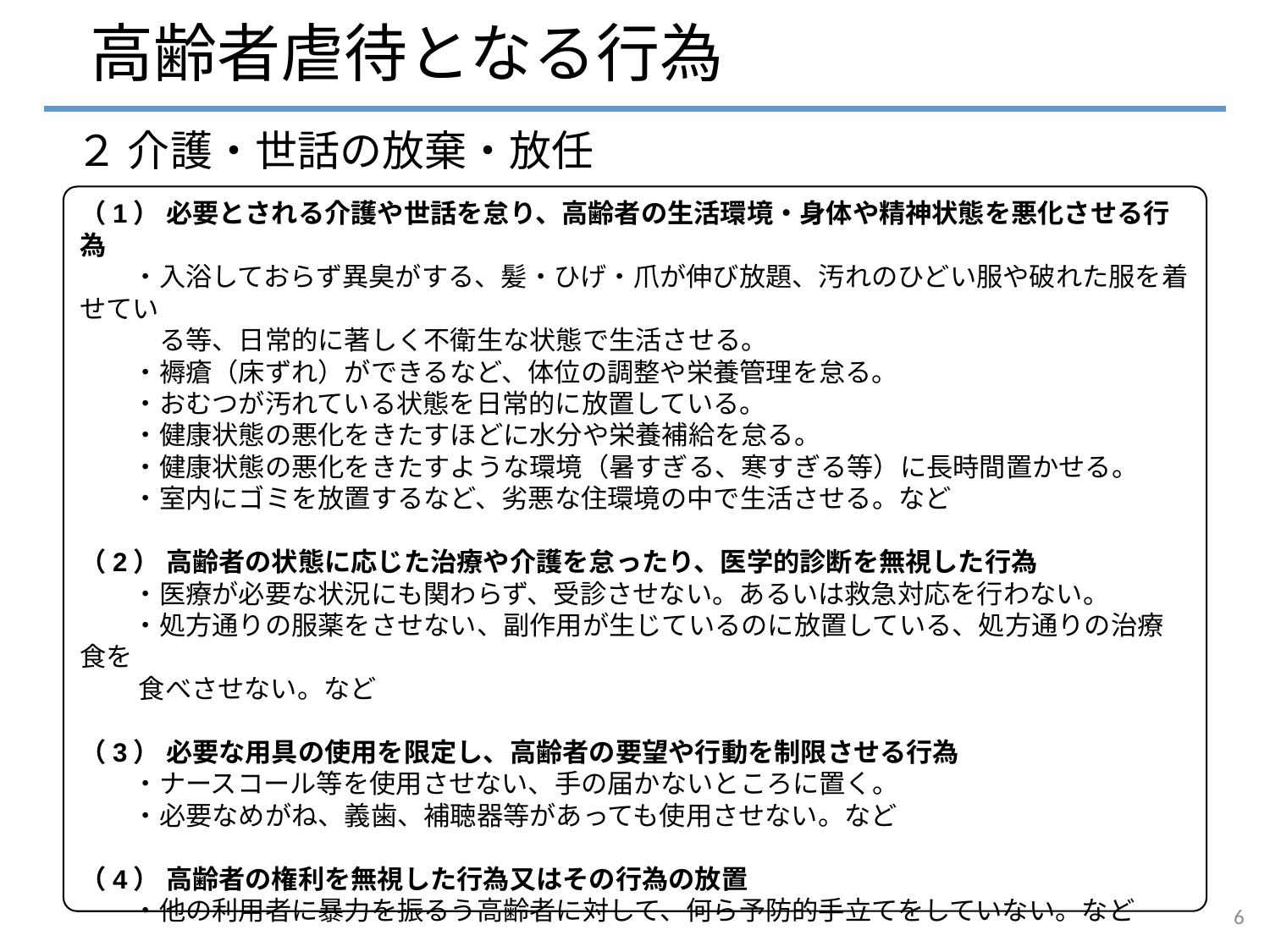

# 高齢者虐待となる行為
２ 介護・世話の放棄・放任
（1） 必要とされる介護や世話を怠り、高齢者の生活環境・身体や精神状態を悪化させる行為
　　・入浴しておらず異臭がする、髪・ひげ・爪が伸び放題、汚れのひどい服や破れた服を着せてい
　　　る等、日常的に著しく不衛生な状態で生活させる。
　　・褥瘡（床ずれ）ができるなど、体位の調整や栄養管理を怠る。
　　・おむつが汚れている状態を日常的に放置している。
　　・健康状態の悪化をきたすほどに水分や栄養補給を怠る。
　　・健康状態の悪化をきたすような環境（暑すぎる、寒すぎる等）に長時間置かせる。
　　・室内にゴミを放置するなど、劣悪な住環境の中で生活させる。など

（2） 高齢者の状態に応じた治療や介護を怠ったり、医学的診断を無視した行為
　　・医療が必要な状況にも関わらず、受診させない。あるいは救急対応を行わない。
　　・処方通りの服薬をさせない、副作用が生じているのに放置している、処方通りの治療食を
　　 食べさせない。など

（3） 必要な用具の使用を限定し、高齢者の要望や行動を制限させる行為
　　・ナースコール等を使用させない、手の届かないところに置く。
　　・必要なめがね、義歯、補聴器等があっても使用させない。など

（4） 高齢者の権利を無視した行為又はその行為の放置
　　・他の利用者に暴力を振るう高齢者に対して、何ら予防的手立てをしていない。など
（5） その他職務上の義務を著しく怠ること

6